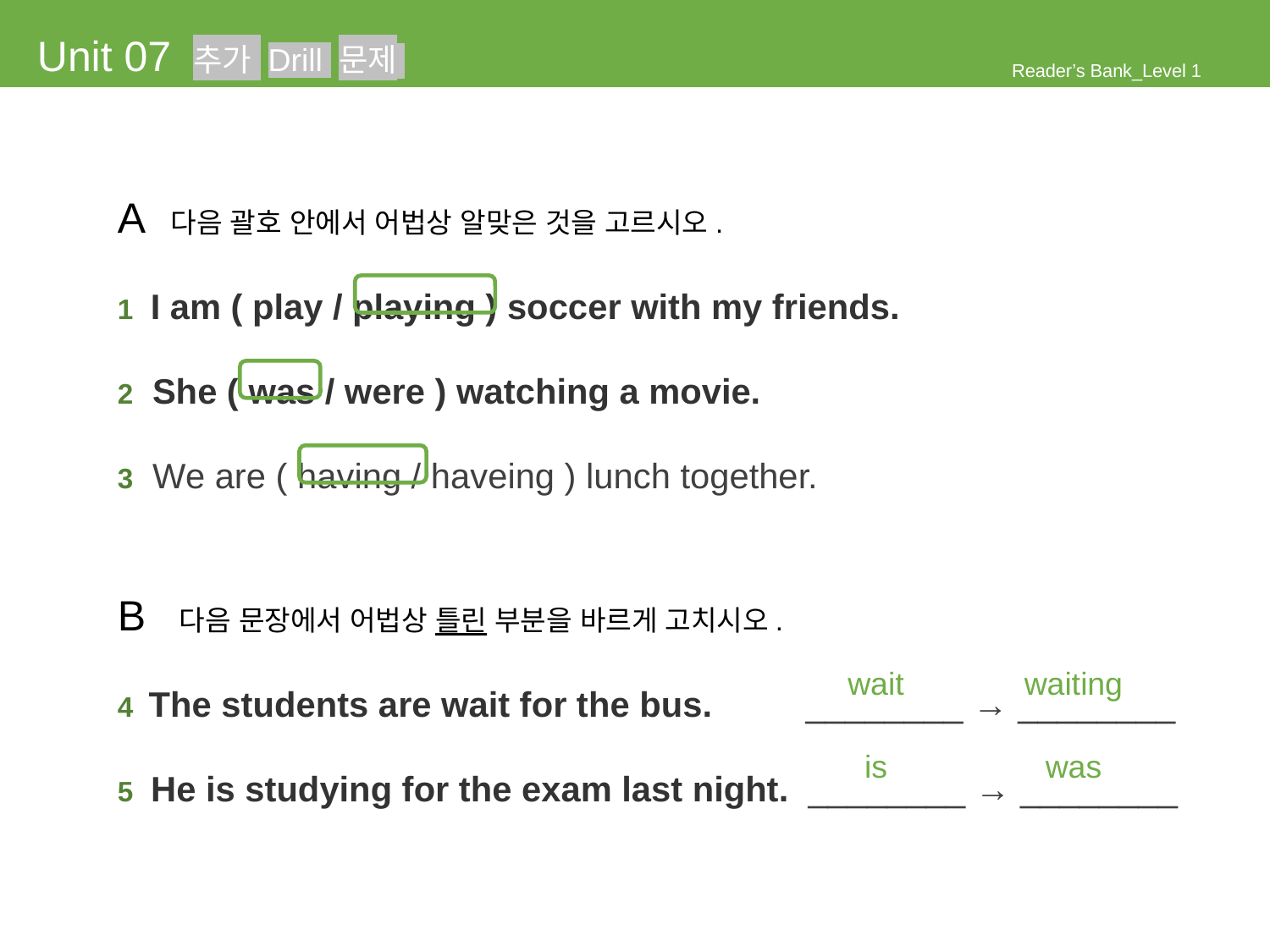

# Unit 07 추가 Drill 문제
Reader’s Bank_Level 1

A  다음 괄호 안에서 어법상 알맞은 것을 고르시오.
1  I am ( play / playing ) soccer with my friends.
2  She ( was / were ) watching a movie.
3  We are ( having / haveing ) lunch together.

B  다음 문장에서 어법상 틀린 부분을 바르게 고치시오.
4  The students are wait for the bus.	      ________ → ________
5  He is studying for the exam last night.  ________ → ________

wait
waiting
is
was